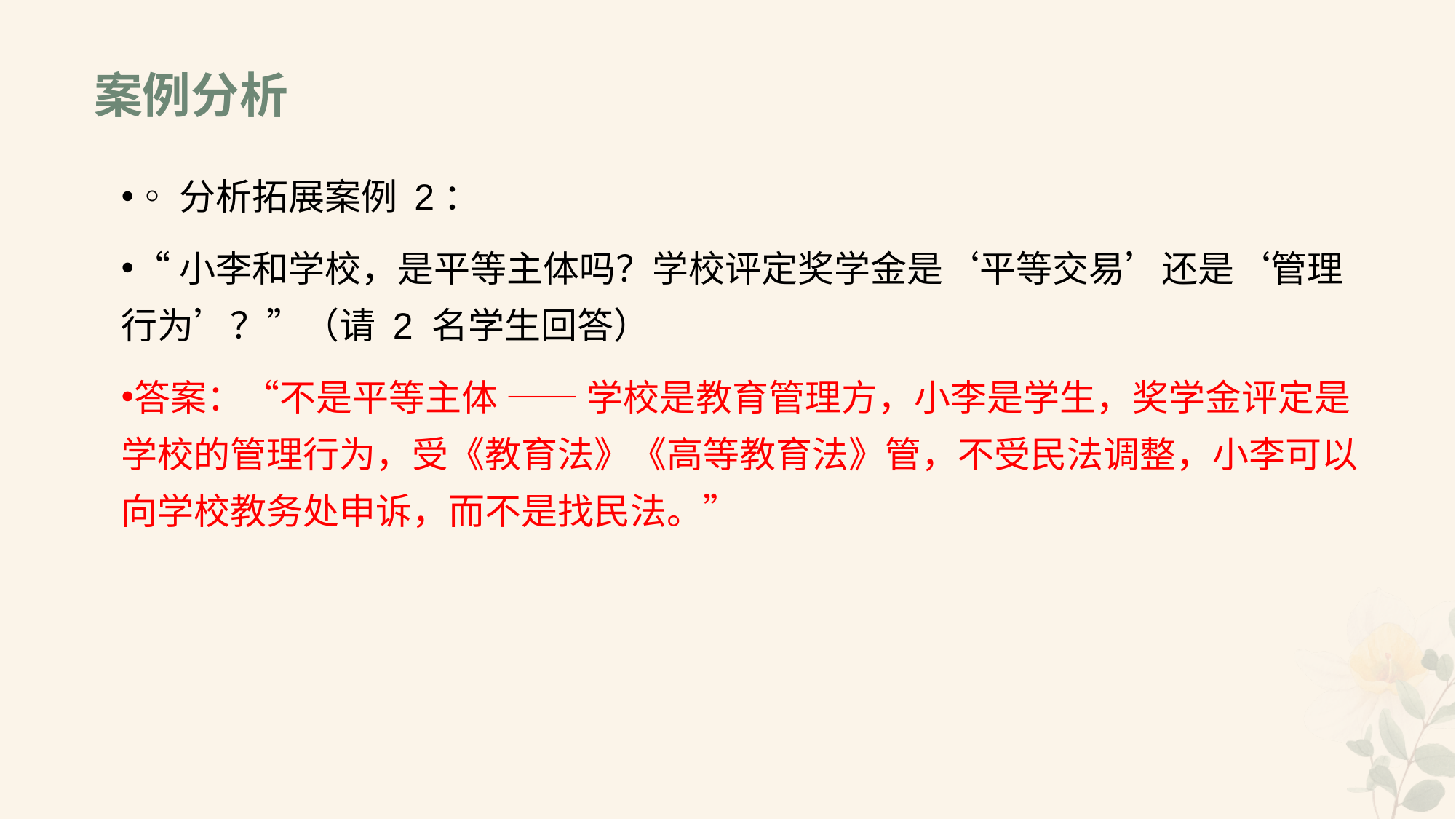

# 案例分析
◦分析拓展案例 2：
“小李和学校，是平等主体吗？学校评定奖学金是‘平等交易’还是‘管理行为’？”（请 2 名学生回答）
答案：“不是平等主体 —— 学校是教育管理方，小李是学生，奖学金评定是学校的管理行为，受《教育法》《高等教育法》管，不受民法调整，小李可以向学校教务处申诉，而不是找民法。”